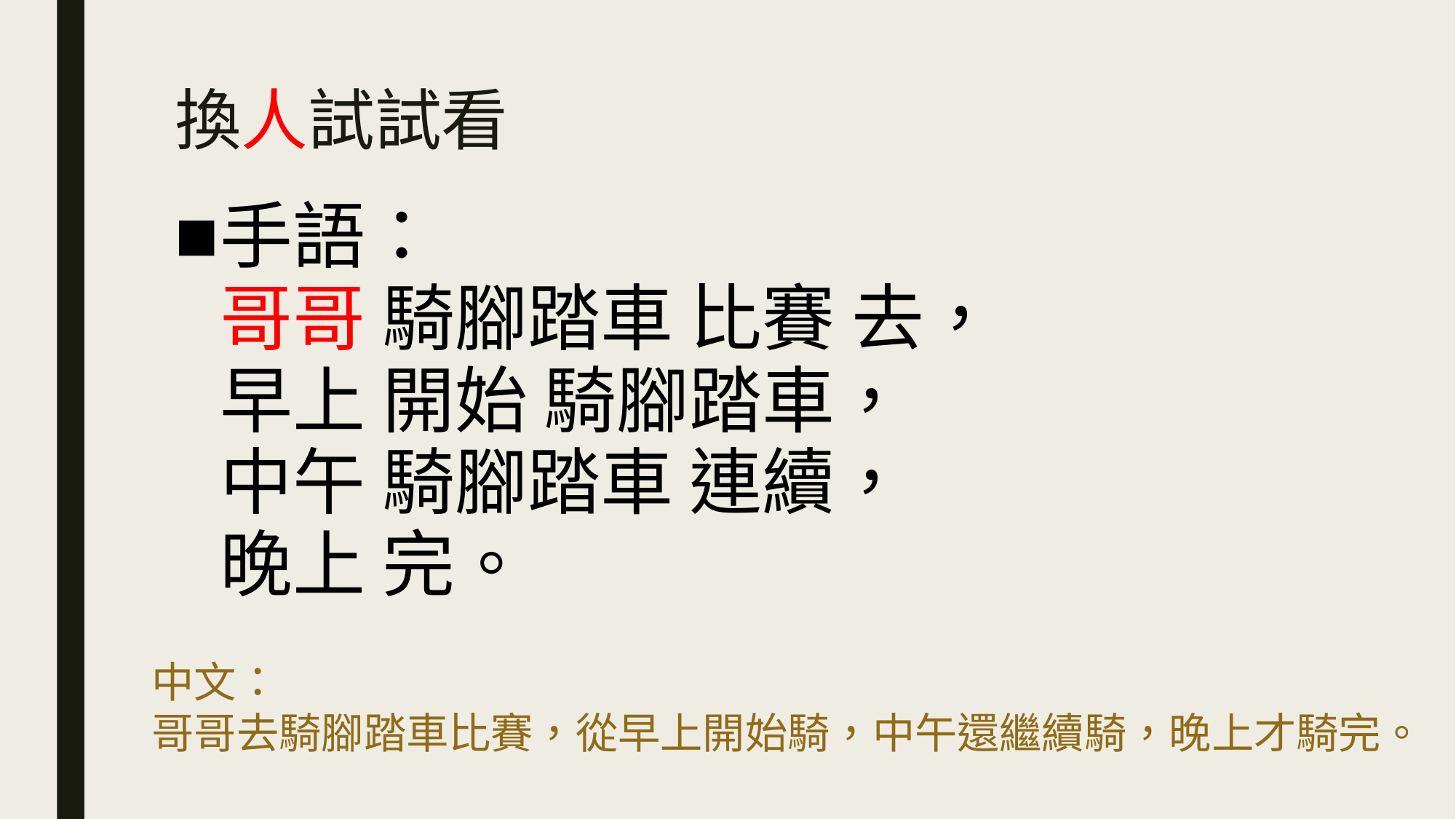

# 換人試試看
手語：
哥哥 騎腳踏車 比賽 去，
早上 開始 騎腳踏車，
中午 騎腳踏車 連續，
晚上 完。
中文：
哥哥去騎腳踏車比賽，從早上開始騎，中午還繼續騎，晚上才騎完。